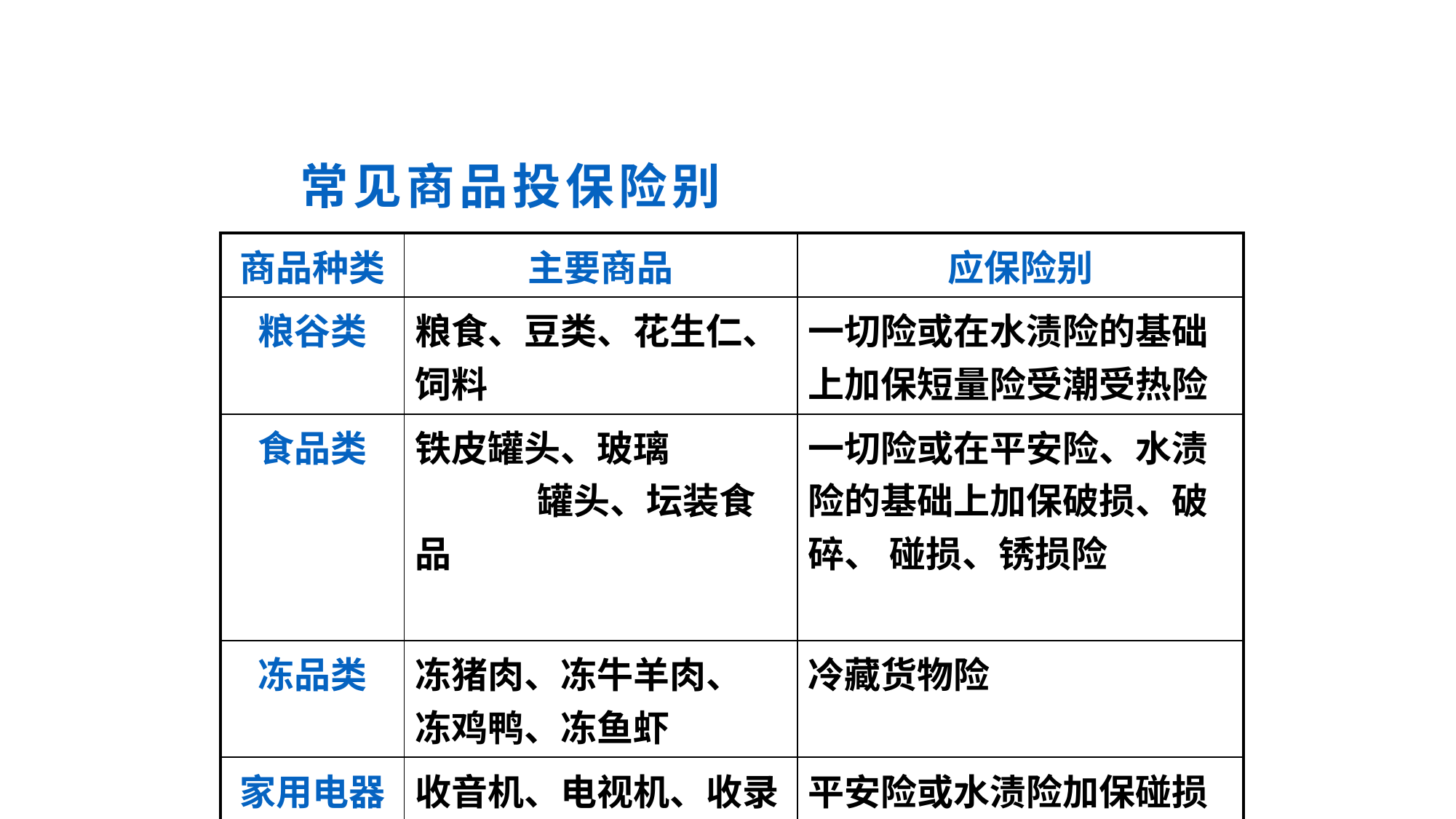

常见商品投保险别

| 商品种类 | 主要商品 | 应保险别 |
| --- | --- | --- |
| 粮谷类 | 粮食、豆类、花生仁、饲料 | 一切险或在水渍险的基础上加保短量险受潮受热险 |
| 食品类 | 铁皮罐头、玻璃 罐头、坛装食品 | 一切险或在平安险、水渍险的基础上加保破损、破碎、 碰损、锈损险 |
| 冻品类 | 冻猪肉、冻牛羊肉、 冻鸡鸭、冻鱼虾 | 冷藏货物险 |
| 家用电器类 | 收音机、电视机、收录机、电冰箱、电扇等 | 平安险或水渍险加保碰损险和偷窃提货不着险 |
| 五金类 | 铸铁制品 | 平安险加保锈损险、偷窃提货不着险 |